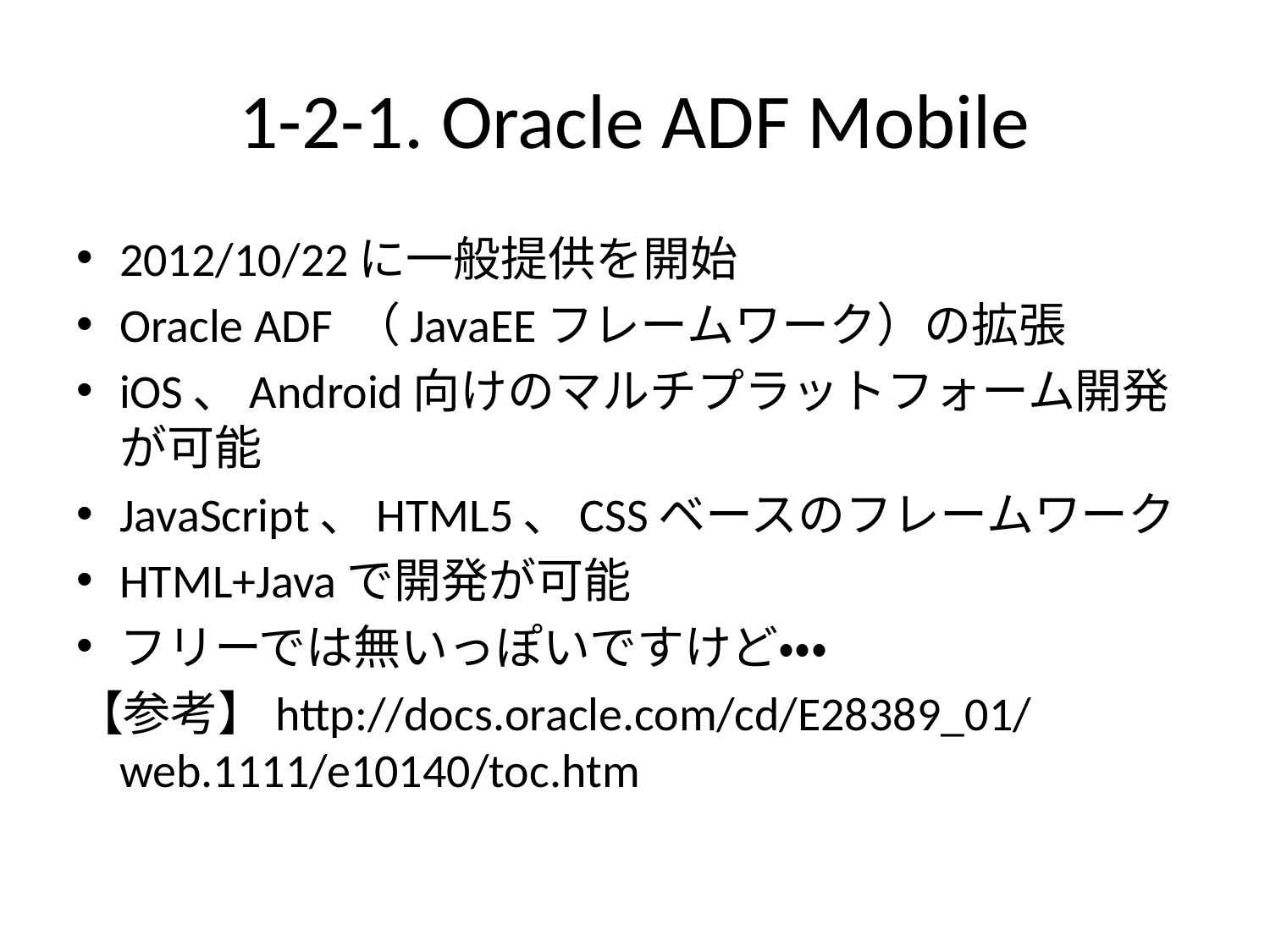

# 1-2-1. Oracle ADF Mobile
2012/10/22に一般提供を開始
Oracle ADF （JavaEEフレームワーク）の拡張
iOS、Android向けのマルチプラットフォーム開発が可能
JavaScript、HTML5、CSSベースのフレームワーク
HTML+Javaで開発が可能
フリーでは無いっぽいですけど・・・
【参考】http://docs.oracle.com/cd/E28389_01/web.1111/e10140/toc.htm